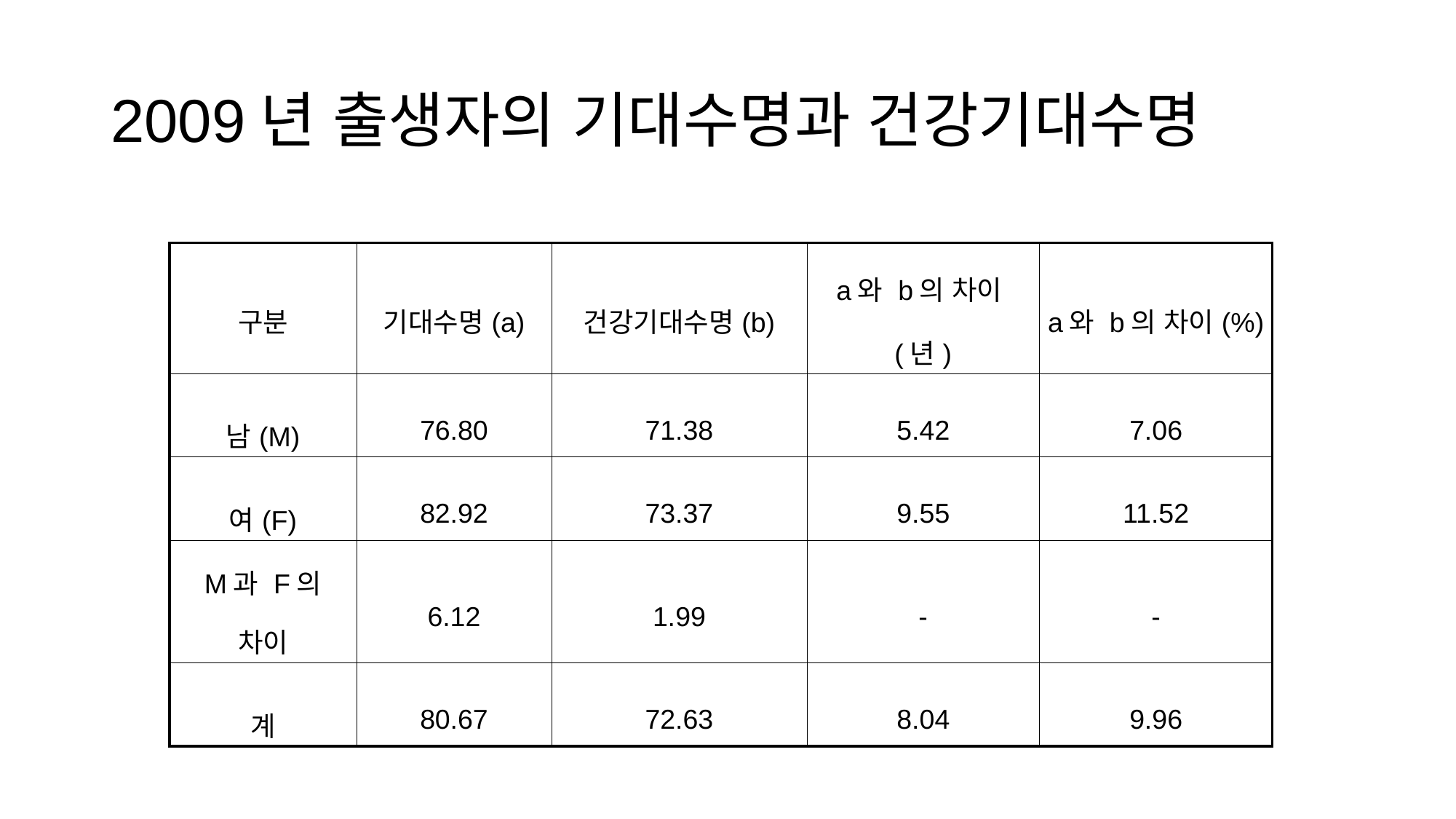

# 2009년 출생자의 기대수명과 건강기대수명
| 구분 | 기대수명(a) | 건강기대수명(b) | a와 b의 차이(년) | a와 b의 차이(%) |
| --- | --- | --- | --- | --- |
| 남(M) | 76.80 | 71.38 | 5.42 | 7.06 |
| 여(F) | 82.92 | 73.37 | 9.55 | 11.52 |
| M과 F의 차이 | 6.12 | 1.99 | - | - |
| 계 | 80.67 | 72.63 | 8.04 | 9.96 |